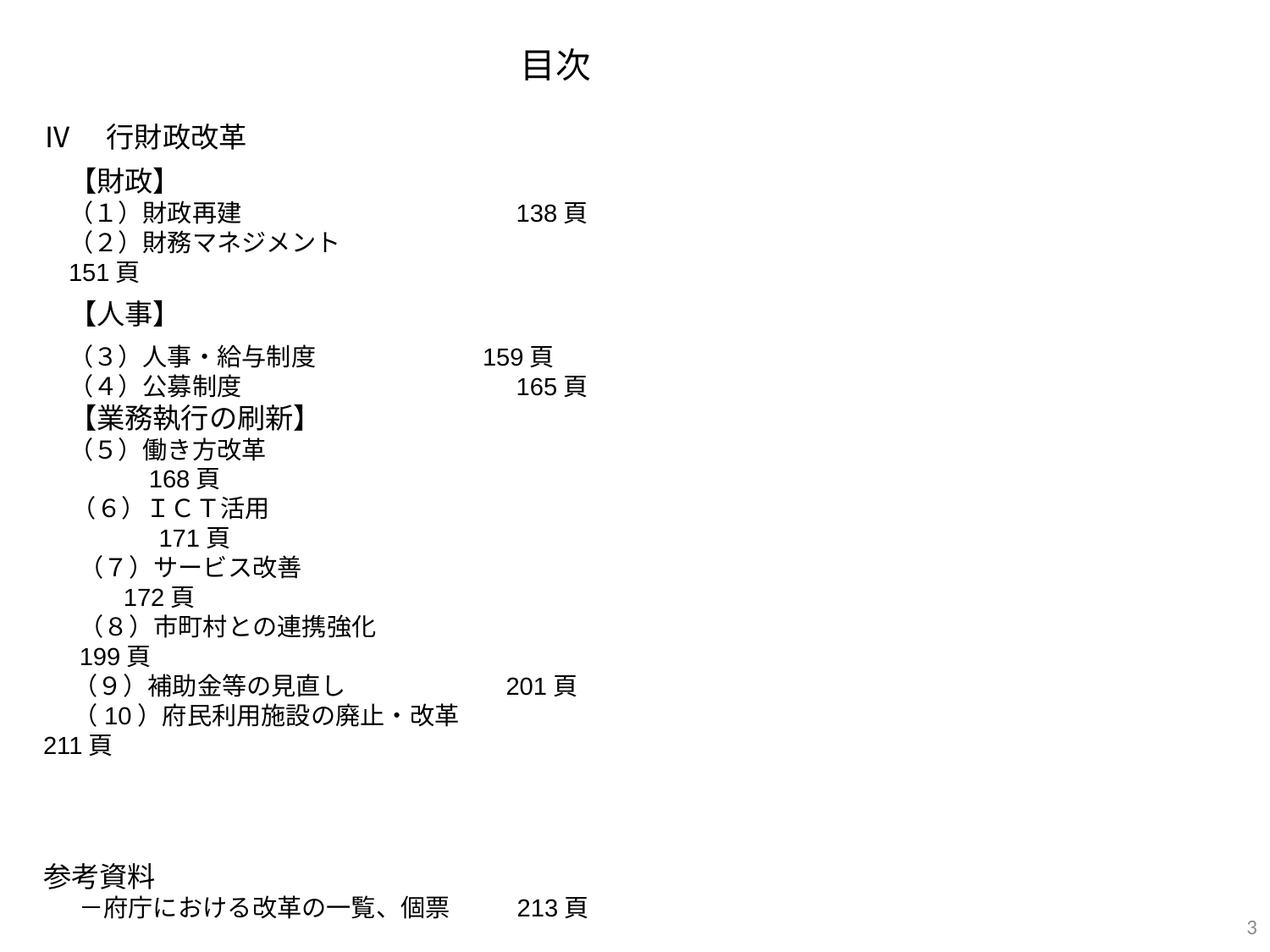

目次
Ⅳ　行財政改革
【財政】
（１）財政再建		           138頁
（２）財務マネジメント		           151頁
【人事】
（３）人事・給与制度	                            159頁
（４）公募制度		           165頁
【業務執行の刷新】
（５）働き方改革　　　　　　　　　　　　　　　　　168頁
  （６）ＩＣＴ活用　　　  　　　　　　　　　　　　　　  171頁
 　（７）サービス改善　　　　　　　　　　　　　　　　172頁
 　（８）市町村との連携強化　　　　　　　　　　　 199頁
　 （９）補助金等の見直し                            201頁
　 （10）府民利用施設の廃止・改革　　　　　　  211頁

参考資料
　  －府庁における改革の一覧、個票           213頁
3